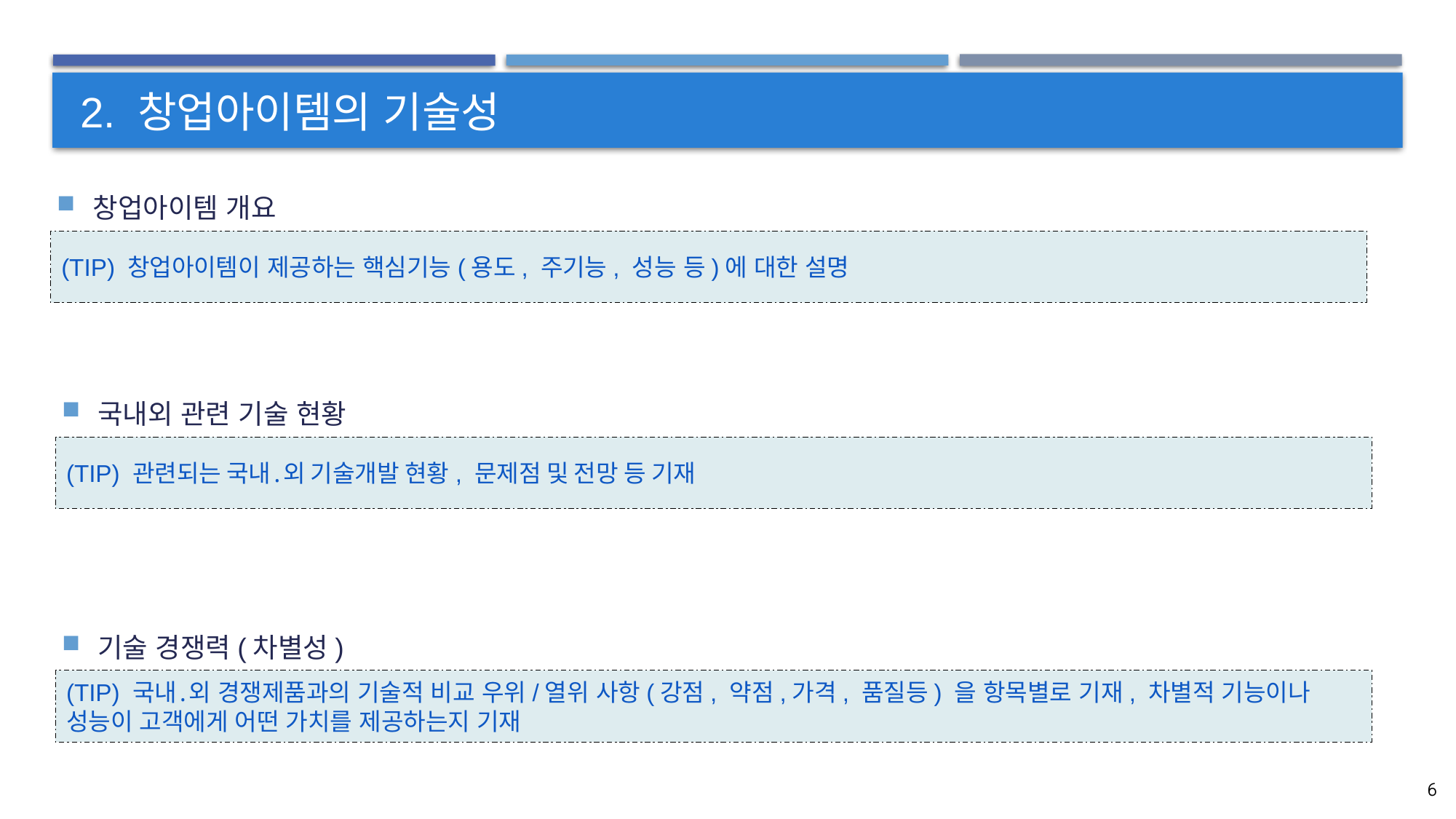

# 2. 창업아이템의 기술성
창업아이템 개요
(TIP) 창업아이템이 제공하는 핵심기능(용도, 주기능, 성능 등)에 대한 설명
국내외 관련 기술 현황
(TIP) 관련되는 국내․외 기술개발 현황, 문제점 및 전망 등 기재
기술 경쟁력(차별성)
(TIP) 국내․외 경쟁제품과의 기술적 비교 우위/열위 사항(강점, 약점,가격, 품질등) 을 항목별로 기재, 차별적 기능이나 성능이 고객에게 어떤 가치를 제공하는지 기재
6